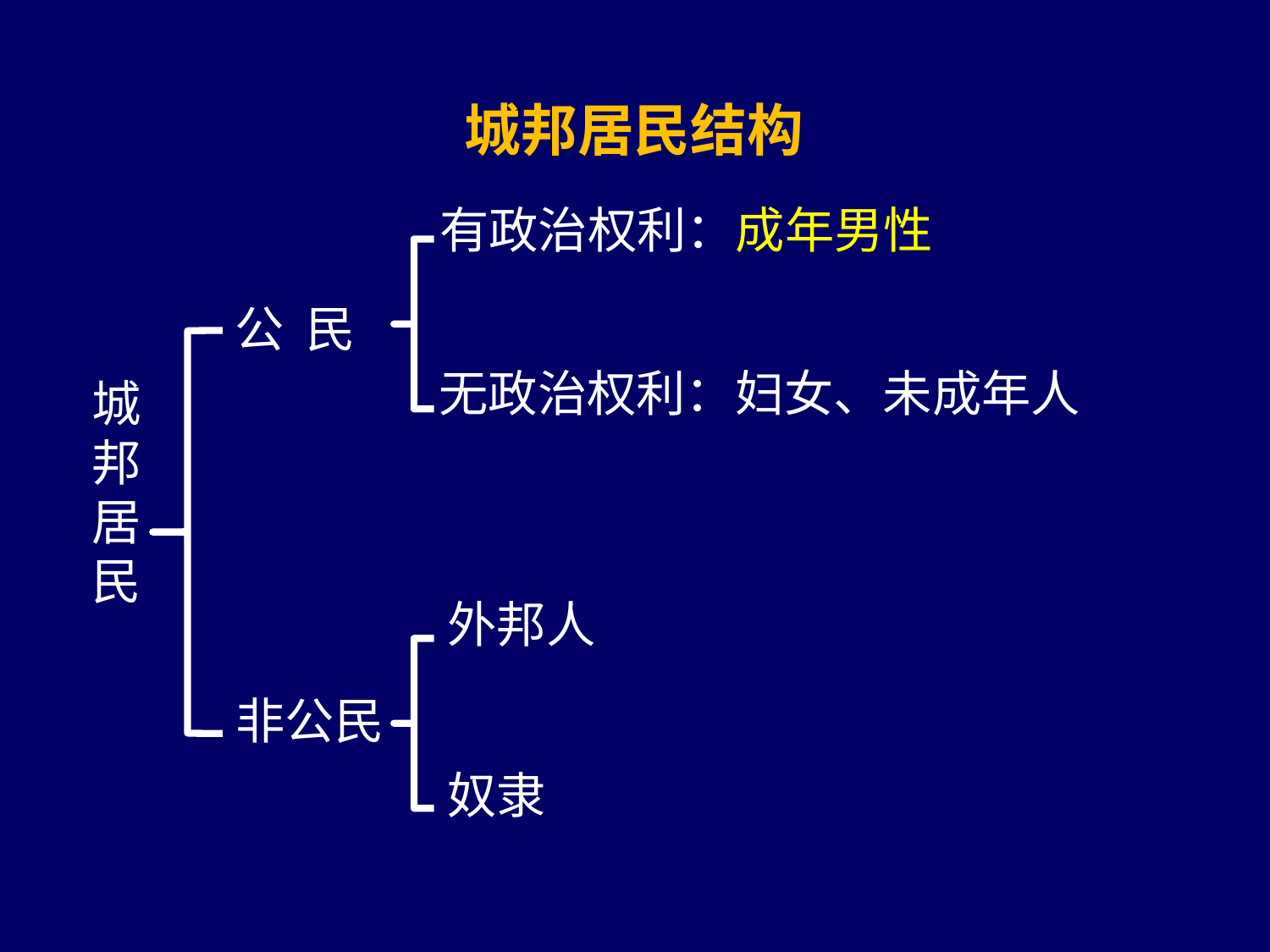

城邦居民结构
有政治权利：成年男性

公  民

无政治权利：妇女、未成年人
城邦居民
外邦人

非公民
奴隶